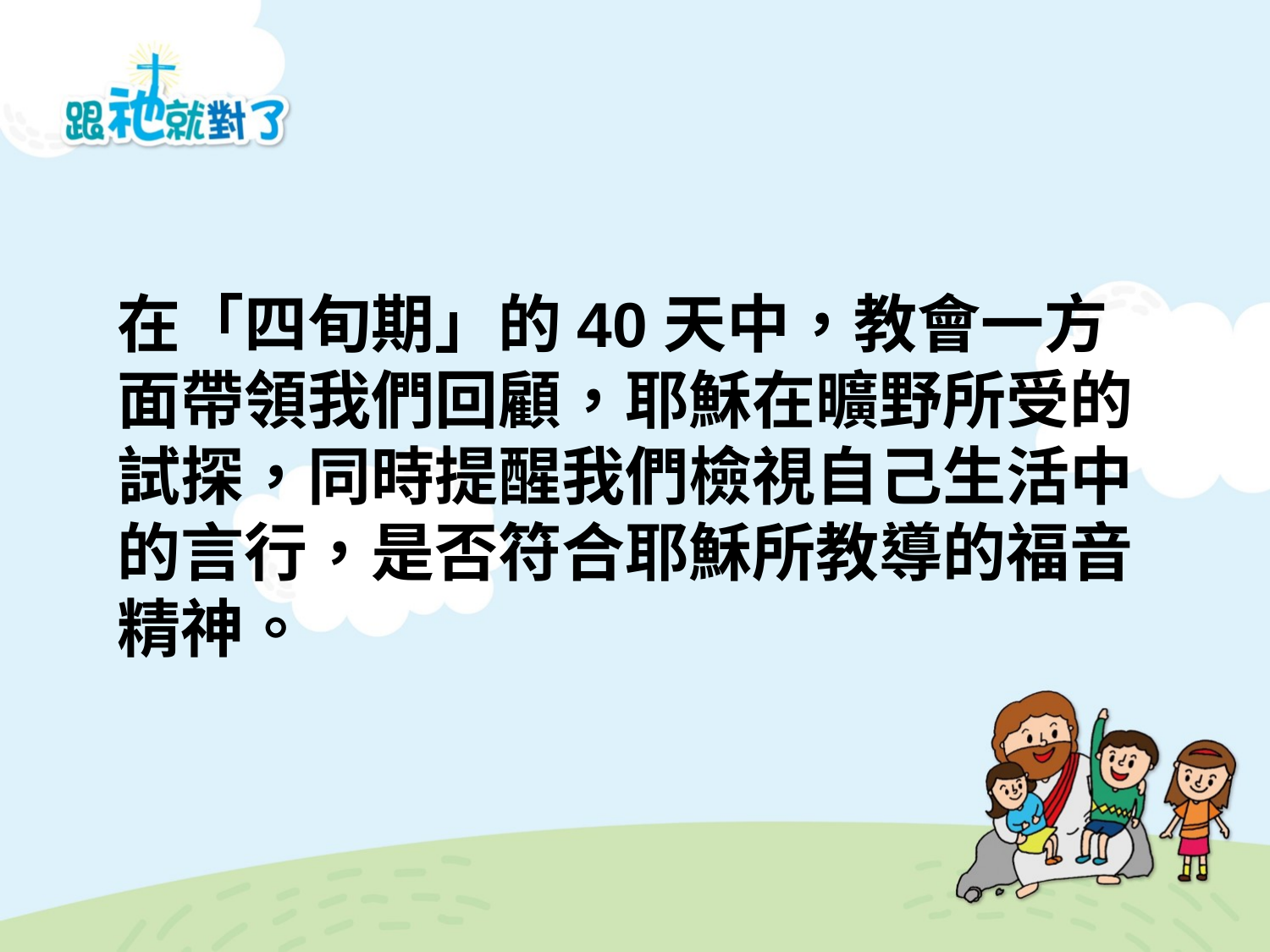

在「四旬期」的40天中，教會一方面帶領我們回顧，耶穌在曠野所受的試探，同時提醒我們檢視自己生活中的言行，是否符合耶穌所教導的福音精神。